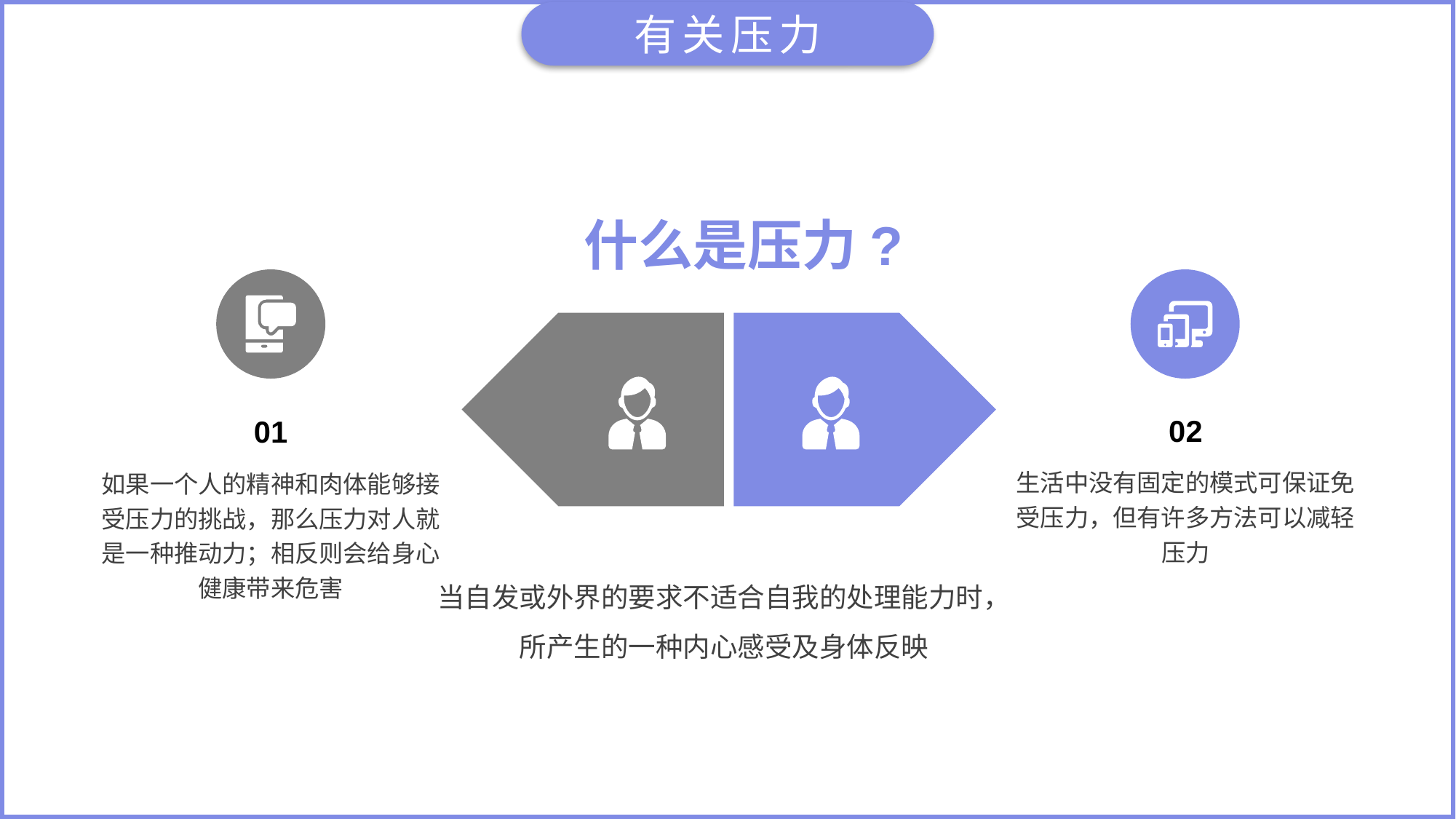

有关压力
什么是压力?

02
生活中没有固定的模式可保证免受压力，但有许多方法可以减轻压力
01
如果一个人的精神和肉体能够接受压力的挑战，那么压力对人就是一种推动力；相反则会给身心健康带来危害
当自发或外界的要求不适合自我的处理能力时，所产生的一种内心感受及身体反映